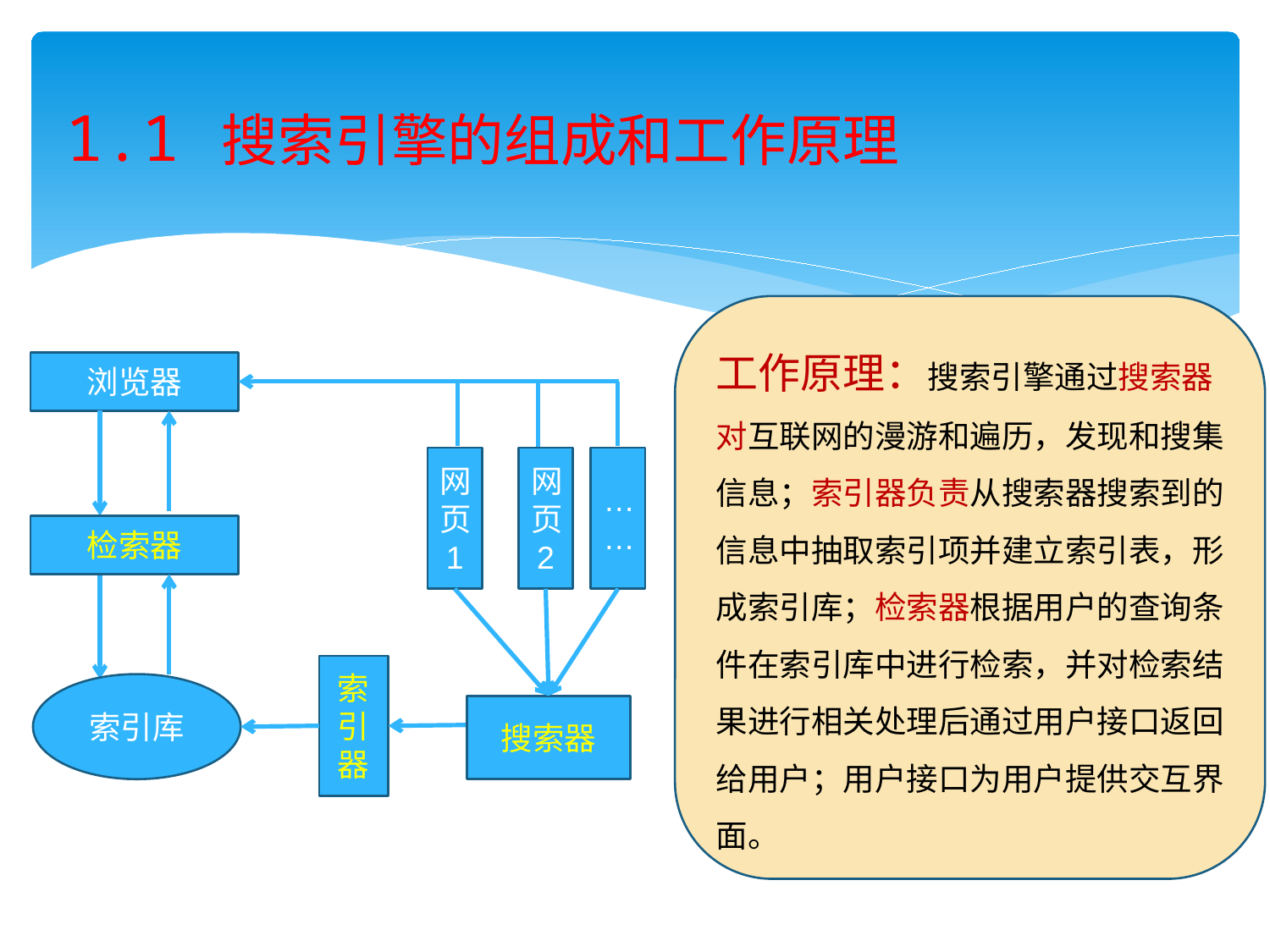

1.1 搜索引擎的组成和工作原理
工作原理：搜索引擎通过搜索器对互联网的漫游和遍历，发现和搜集信息；索引器负责从搜索器搜索到的信息中抽取索引项并建立索引表，形成索引库；检索器根据用户的查询条件在索引库中进行检索，并对检索结果进行相关处理后通过用户接口返回给用户；用户接口为用户提供交互界面。
浏览器
网页1
网页2
……
检索器
索引器
索引库
搜索器